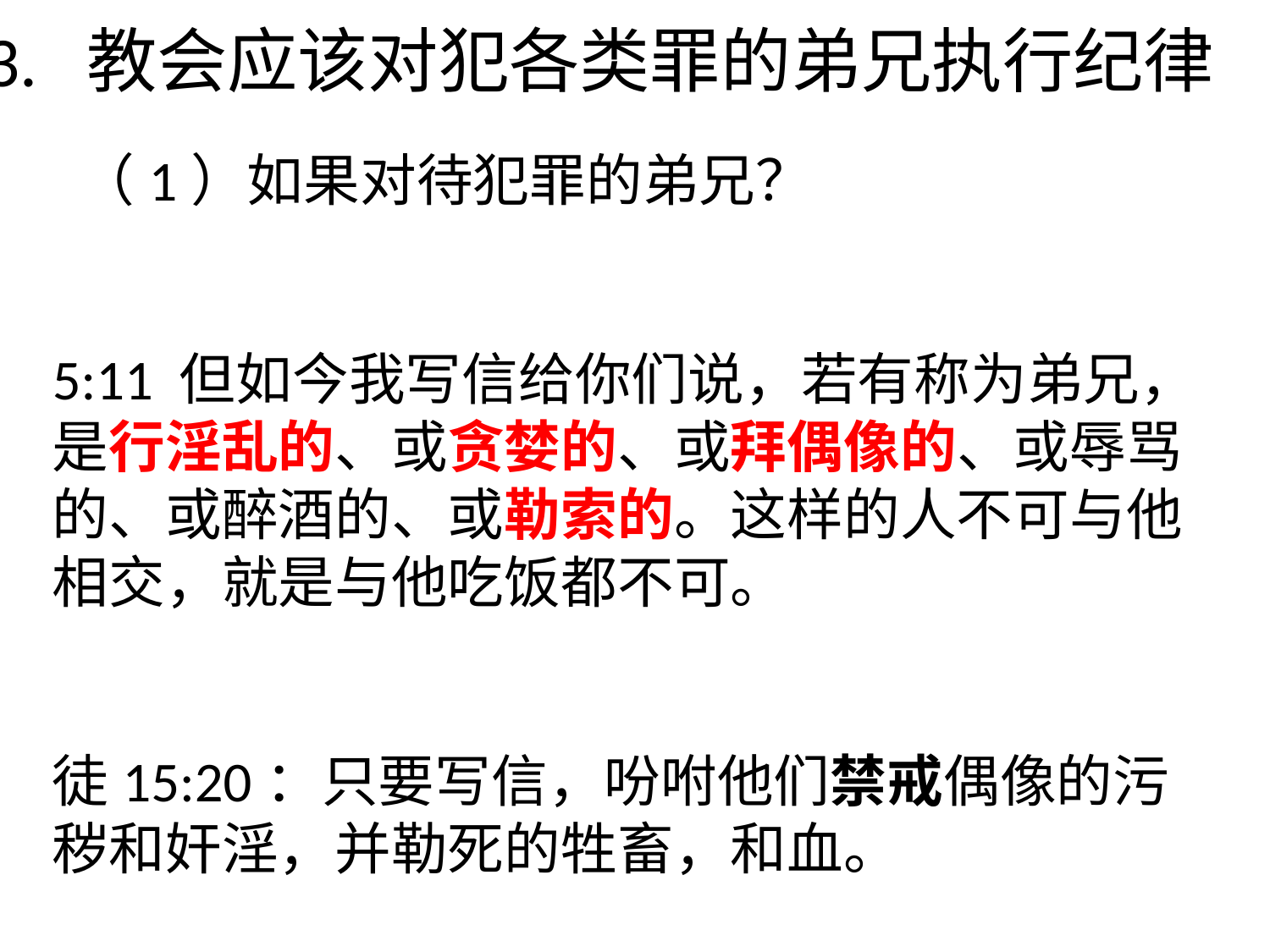

3.  教会应该对犯各类罪的弟兄执行纪律 （5：9-13）
 （1）如果对待犯罪的弟兄？

5:11 但如今我写信给你们说，若有称为弟兄，是行淫乱的、或贪婪的、或拜偶像的、或辱骂的、或醉酒的、或勒索的。这样的人不可与他相交，就是与他吃饭都不可。

徒15:20：只要写信，吩咐他们禁戒偶像的污秽和奸淫，并勒死的牲畜，和血。